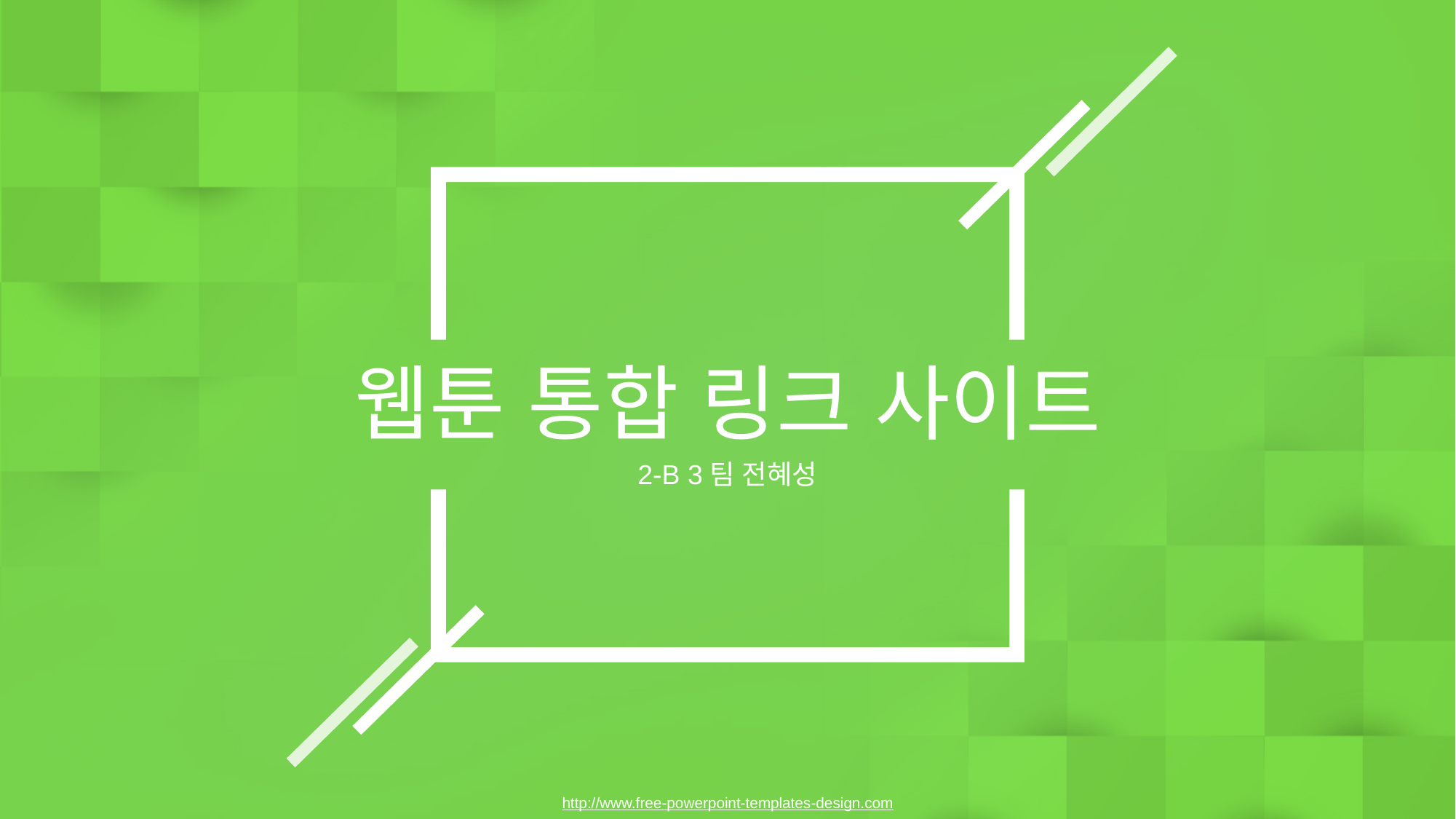

웹툰 통합 링크 사이트
2-B 3팀 전혜성
http://www.free-powerpoint-templates-design.com